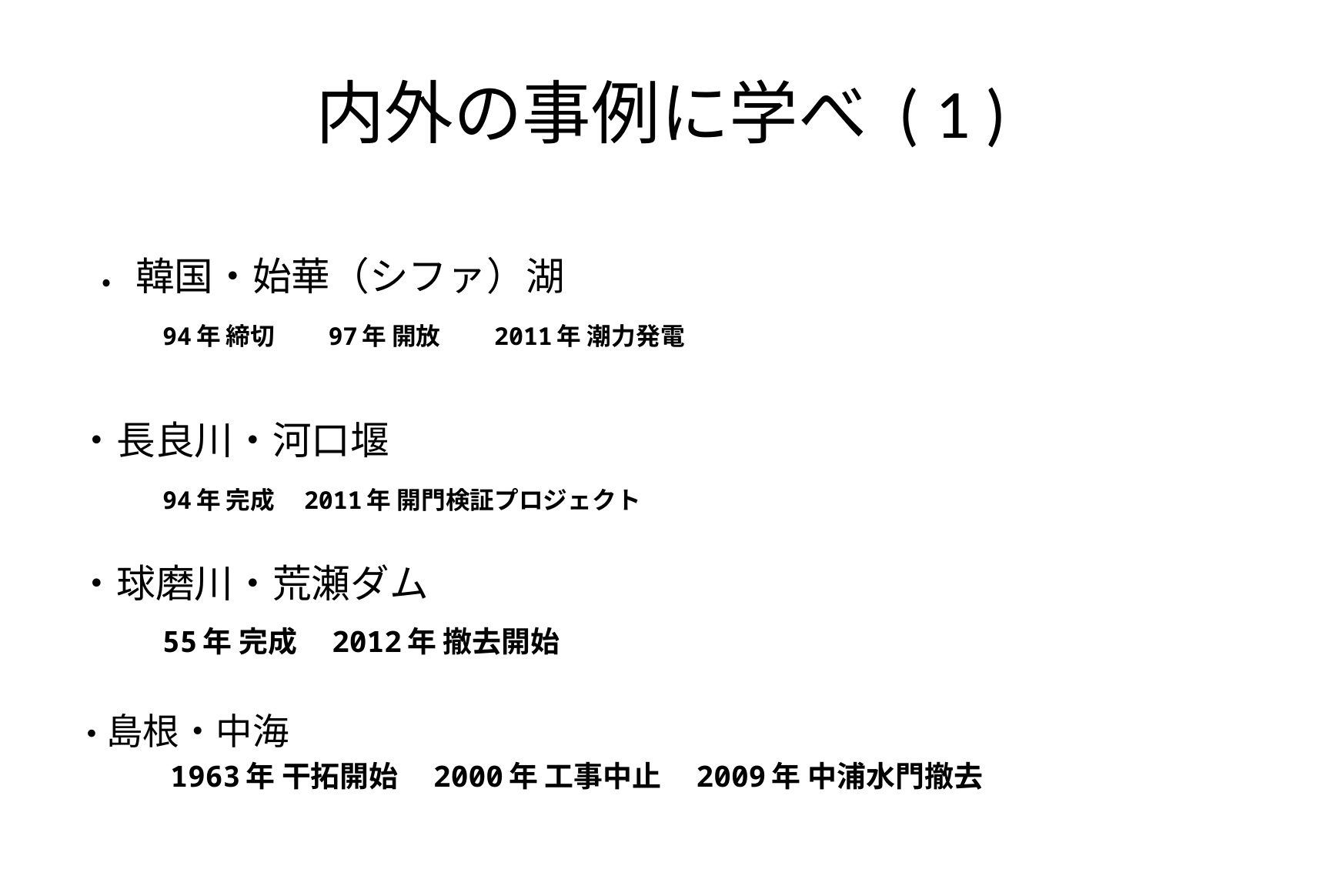

# 内外の事例に学べ ( 1 )

　・　韓国・始華（シファ）湖
　　94年 締切　　97年 開放　　2011年 潮力発電

・長良川・河口堰
　　94年 完成　2011年 開門検証プロジェクト

・球磨川・荒瀬ダム
　　55年 完成　2012年 撤去開始

・島根・中海
　　　1963年 干拓開始　2000年 工事中止　2009年 中浦水門撤去